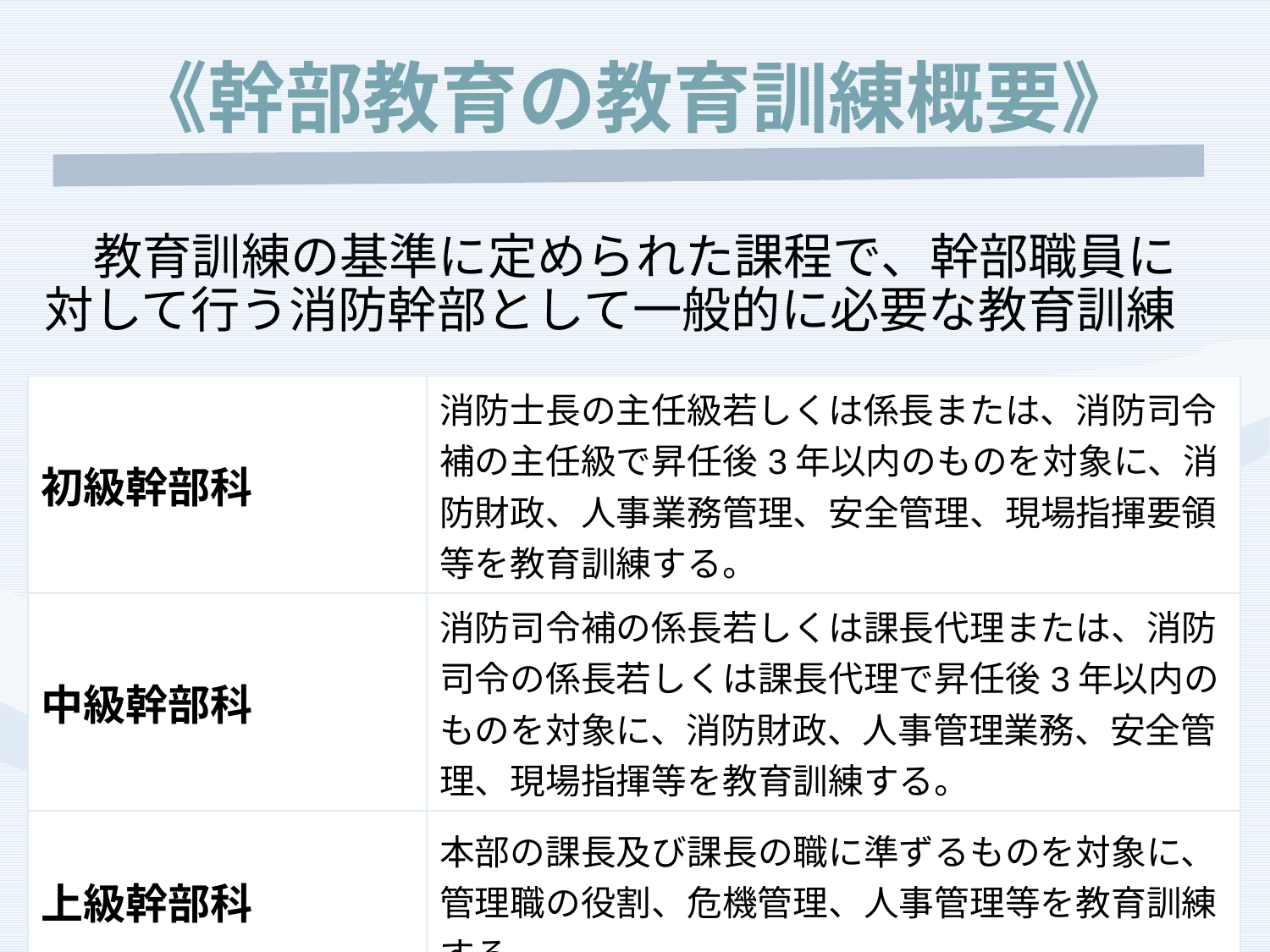

# 《幹部教育の教育訓練概要》
　教育訓練の基準に定められた課程で、幹部職員に対して行う消防幹部として一般的に必要な教育訓練
| 初級幹部科 | 消防士長の主任級若しくは係長または、消防司令補の主任級で昇任後3年以内のものを対象に、消防財政、人事業務管理、安全管理、現場指揮要領等を教育訓練する。 |
| --- | --- |
| 中級幹部科 | 消防司令補の係長若しくは課長代理または、消防司令の係長若しくは課長代理で昇任後3年以内のものを対象に、消防財政、人事管理業務、安全管理、現場指揮等を教育訓練する。 |
| 上級幹部科 | 本部の課長及び課長の職に準ずるものを対象に、管理職の役割、危機管理、人事管理等を教育訓練する。 |